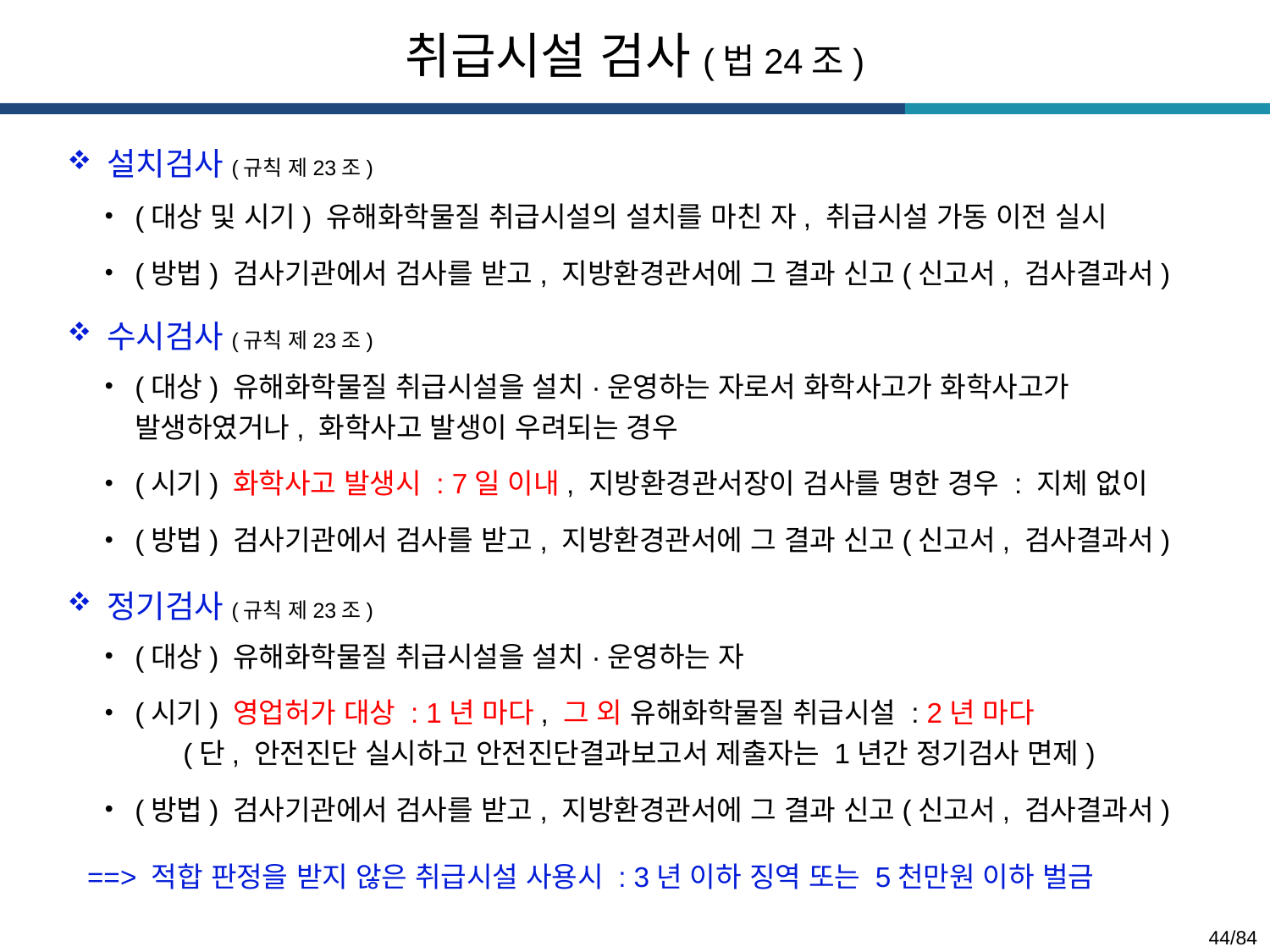

취급시설 검사(법24조)
설치검사(규칙 제23조)
(대상 및 시기) 유해화학물질 취급시설의 설치를 마친 자, 취급시설 가동 이전 실시
(방법) 검사기관에서 검사를 받고, 지방환경관서에 그 결과 신고(신고서, 검사결과서)
수시검사(규칙 제23조)
(대상) 유해화학물질 취급시설을 설치·운영하는 자로서 화학사고가 화학사고가 발생하였거나, 화학사고 발생이 우려되는 경우
(시기) 화학사고 발생시 : 7일 이내, 지방환경관서장이 검사를 명한 경우 : 지체 없이
(방법) 검사기관에서 검사를 받고, 지방환경관서에 그 결과 신고(신고서, 검사결과서)
정기검사(규칙 제23조)
(대상) 유해화학물질 취급시설을 설치·운영하는 자
(시기) 영업허가 대상 : 1년 마다, 그 외 유해화학물질 취급시설 : 2년 마다
          (단, 안전진단 실시하고 안전진단결과보고서 제출자는 1년간 정기검사 면제)
(방법) 검사기관에서 검사를 받고, 지방환경관서에 그 결과 신고(신고서, 검사결과서)
==> 적합 판정을 받지 않은 취급시설 사용시 : 3년 이하 징역 또는 5천만원 이하 벌금